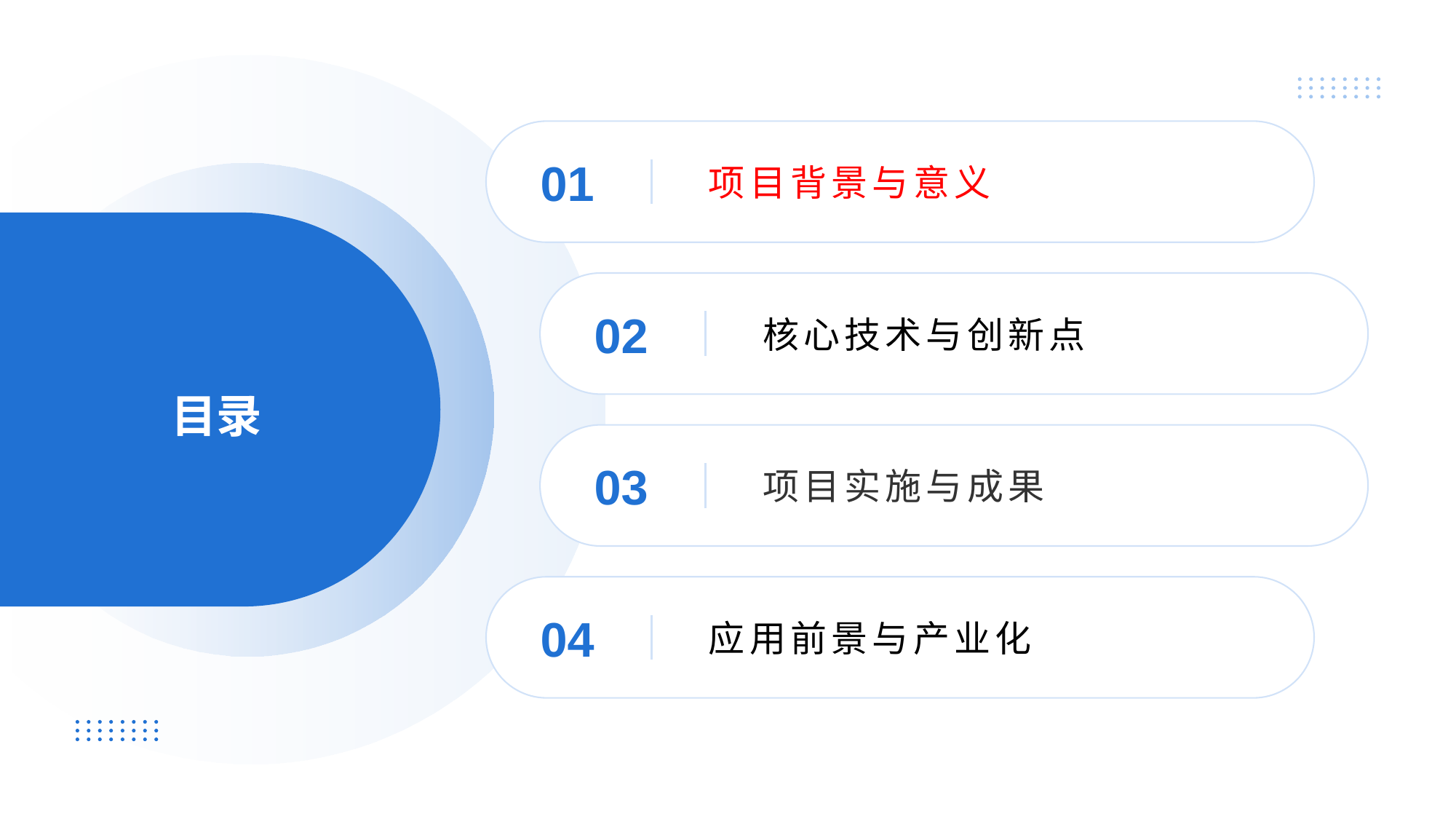

01
项目背景与意义

02
核心技术与创新点
目录

03
项目实施与成果

04
应用前景与产业化